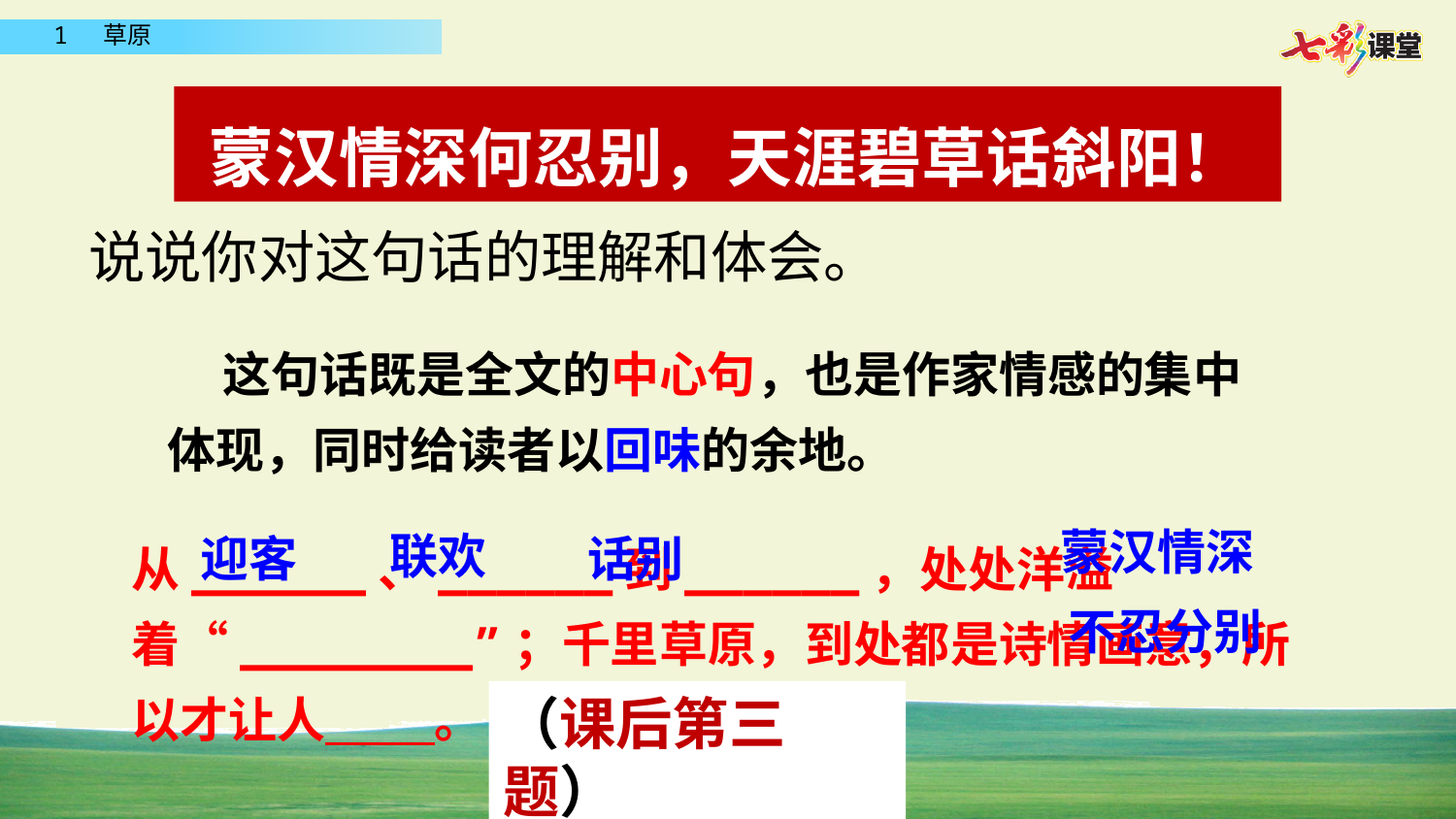

蒙汉情深何忍别，天涯碧草话斜阳！
说说你对这句话的理解和体会。
    这句话既是全文的中心句，也是作家情感的集中体现，同时给读者以回味的余地。
从______、______到______，处处洋溢着“________”；千里草原，到处都是诗情画意，所以才让人          。
蒙汉情深
联欢
迎客
话别
不忍分别
（课后第三题）